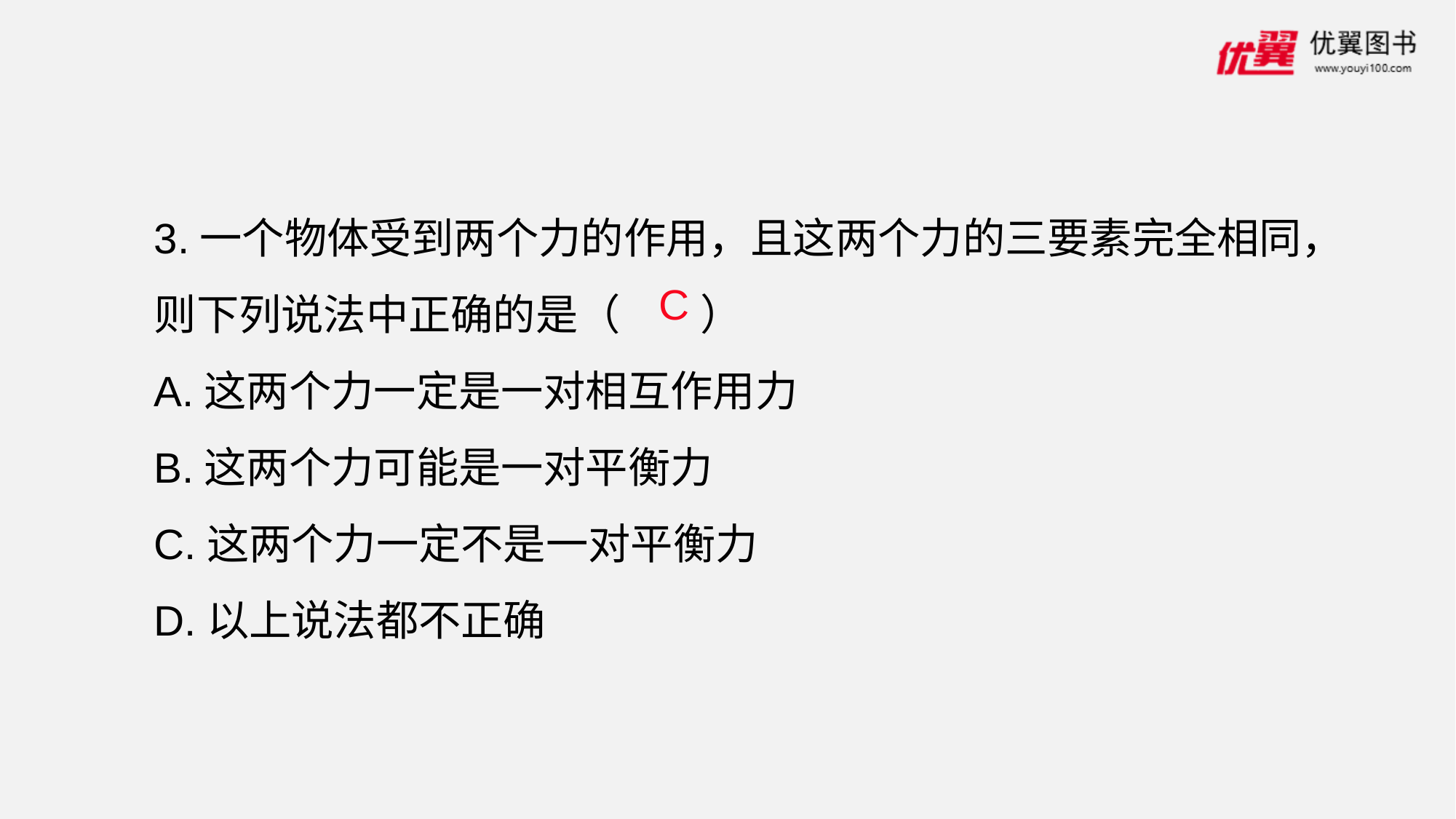

3.一个物体受到两个力的作用，且这两个力的三要素完全相同，则下列说法中正确的是（ 　   ）
A.这两个力一定是一对相互作用力
B.这两个力可能是一对平衡力
C.这两个力一定不是一对平衡力
D.以上说法都不正确
  C